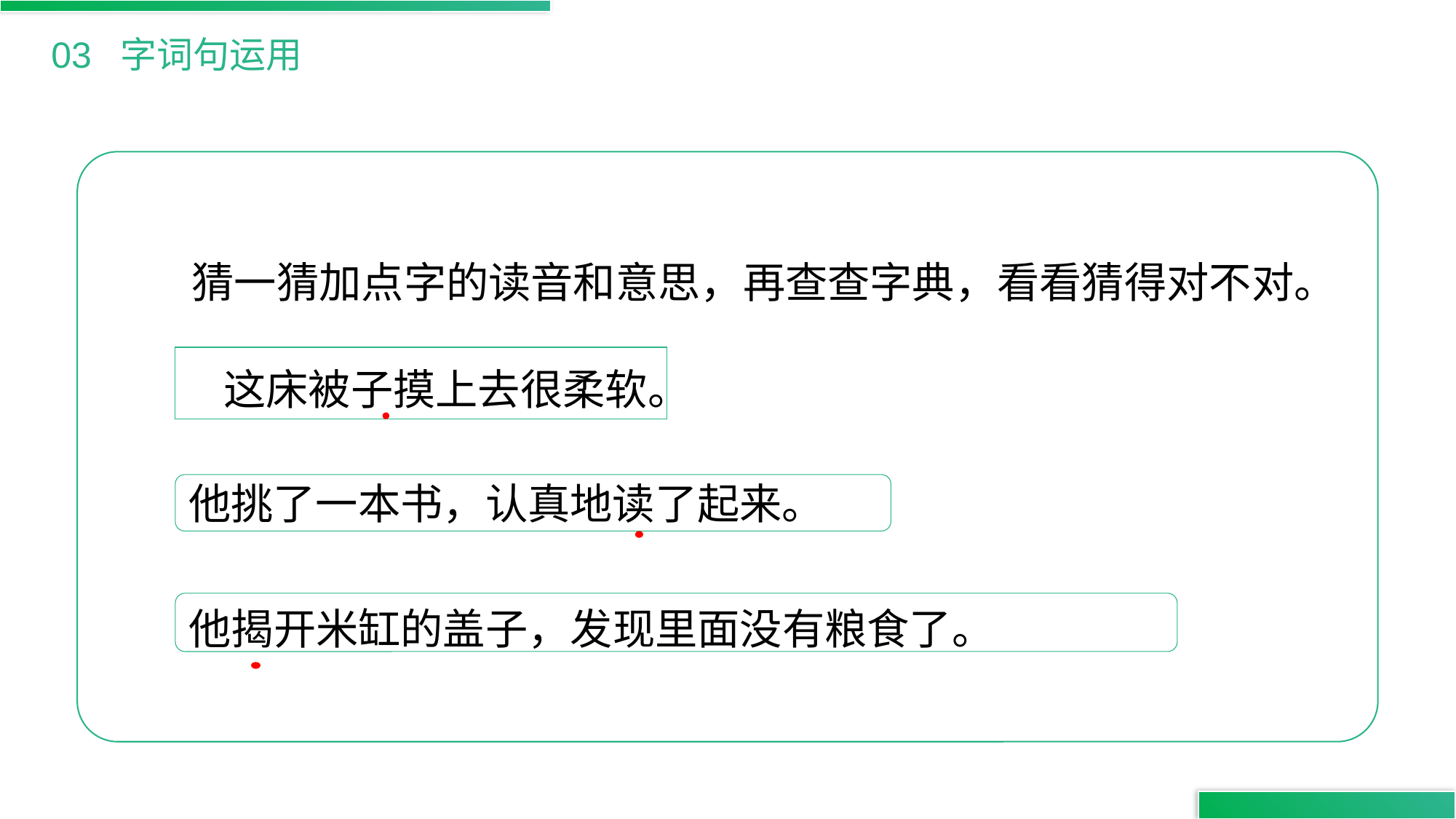

03  字词句运用
    猜一猜加点字的读音和意思，再查查字典，看看猜得对不对。
  这床被子摸上去很柔软。

他挑了一本书，认真地读了起来。

他揭开米缸的盖子，发现里面没有粮食了。